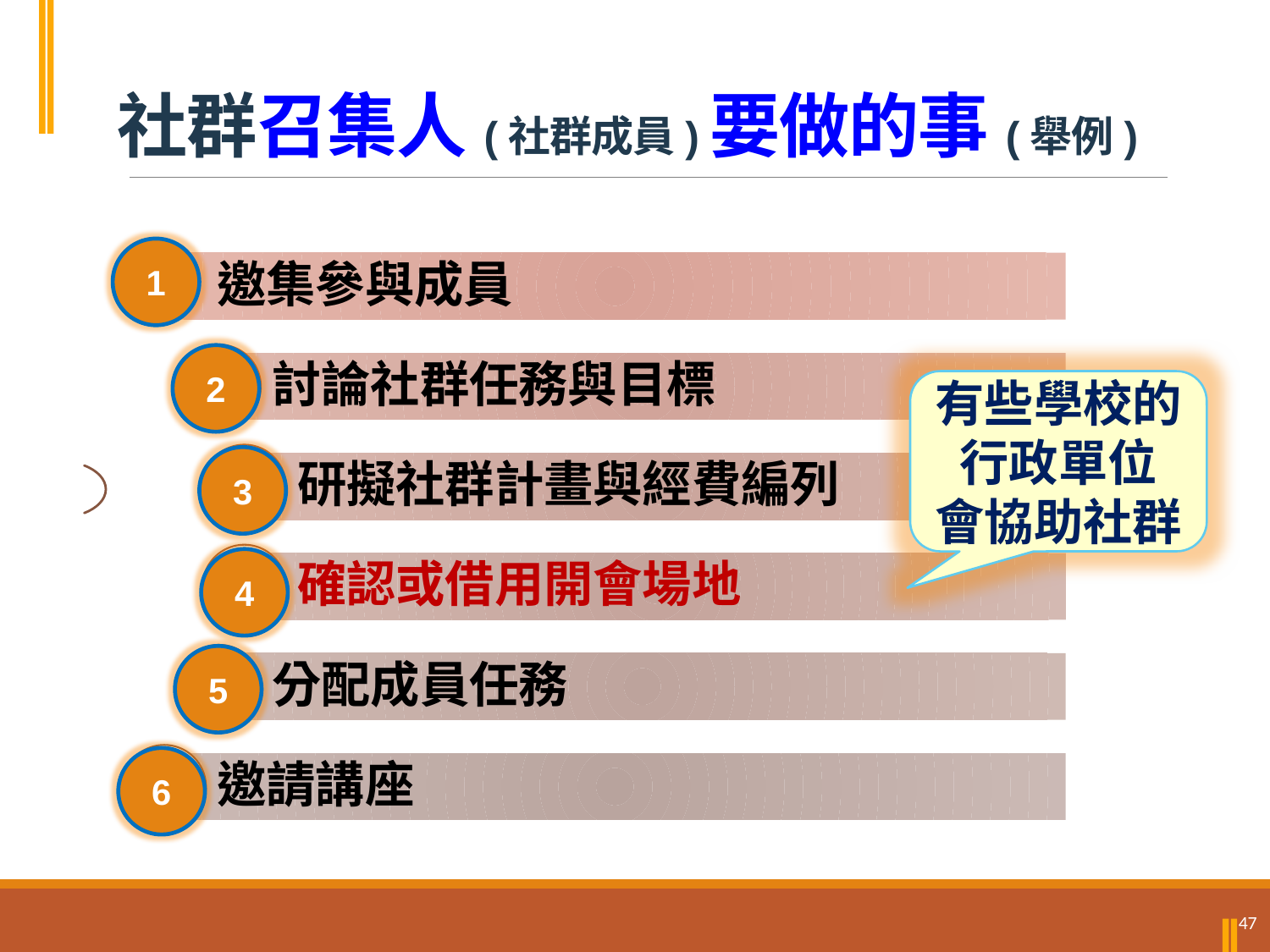

社群召集人(社群成員)要做的事(舉例)
邀集參與成員
討論社群任務與目標
研擬社群計畫與經費編列
確認或借用開會場地
分配成員任務
邀請講座
1
2
3
4
5
6
有些學校的
行政單位
會協助社群
47